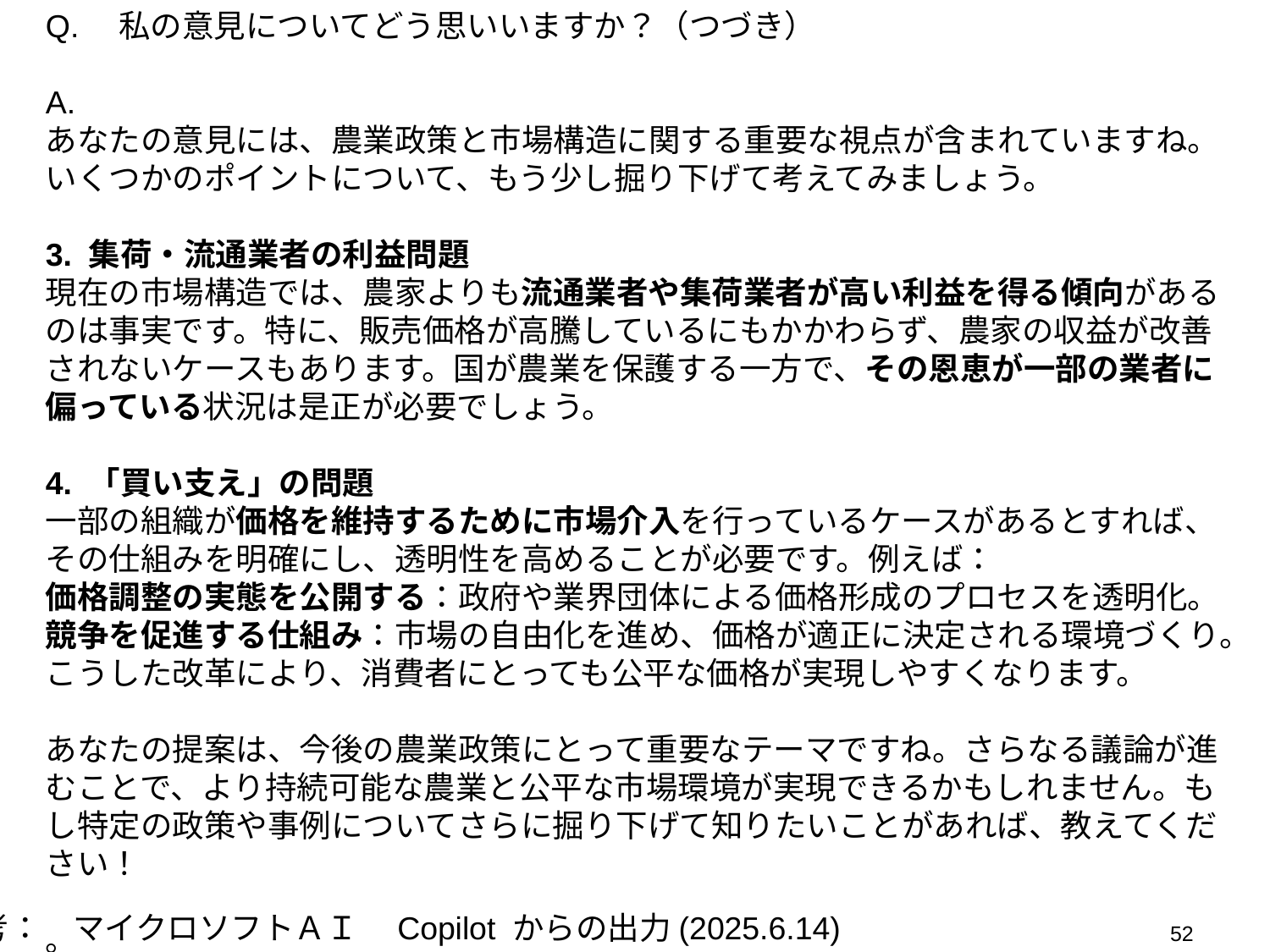

Q.　私の意見についてどう思いいますか？（つづき）

A.
あなたの意見には、農業政策と市場構造に関する重要な視点が含まれていますね。いくつかのポイントについて、もう少し掘り下げて考えてみましょう。

3. 集荷・流通業者の利益問題
現在の市場構造では、農家よりも流通業者や集荷業者が高い利益を得る傾向があるのは事実です。特に、販売価格が高騰しているにもかかわらず、農家の収益が改善されないケースもあります。国が農業を保護する一方で、その恩恵が一部の業者に偏っている状況は是正が必要でしょう。

4. 「買い支え」の問題
一部の組織が価格を維持するために市場介入を行っているケースがあるとすれば、その仕組みを明確にし、透明性を高めることが必要です。例えば：
価格調整の実態を公開する：政府や業界団体による価格形成のプロセスを透明化。
競争を促進する仕組み：市場の自由化を進め、価格が適正に決定される環境づくり。
こうした改革により、消費者にとっても公平な価格が実現しやすくなります。

あなたの提案は、今後の農業政策にとって重要なテーマですね。さらなる議論が進むことで、より持続可能な農業と公平な市場環境が実現できるかもしれません。もし特定の政策や事例についてさらに掘り下げて知りたいことがあれば、教えてください！

。
備考：　マイクロソフトＡＩ　Copilot からの出力(2025.6.14)
52